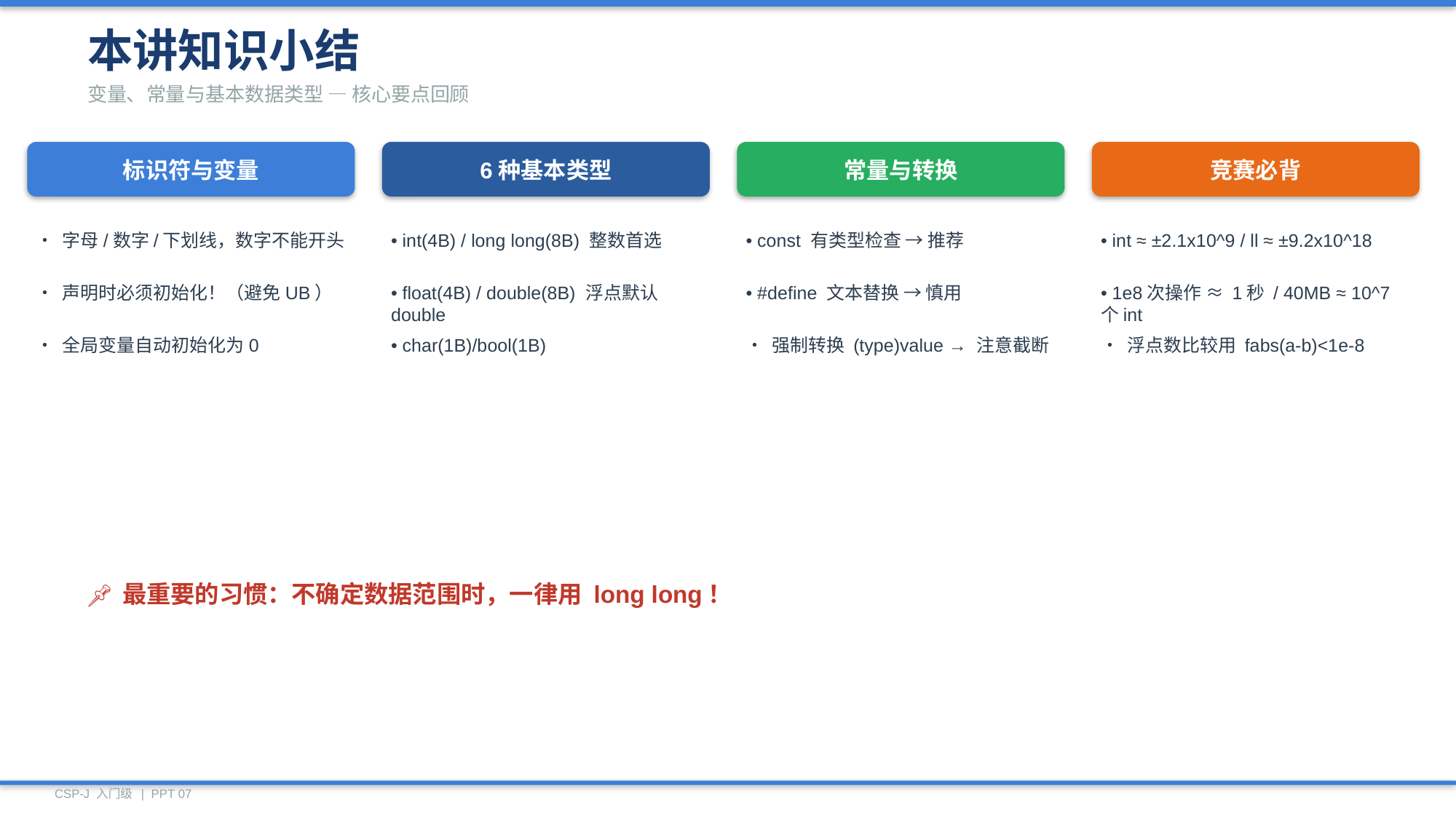

本讲知识小结
变量、常量与基本数据类型 — 核心要点回顾
标识符与变量
6种基本类型
常量与转换
竞赛必背
• 字母/数字/下划线，数字不能开头
• int(4B) / long long(8B) 整数首选
• const 有类型检查 → 推荐
• int ≈ ±2.1x10^9 / ll ≈ ±9.2x10^18
• 声明时必须初始化！（避免UB）
• float(4B) / double(8B) 浮点默认double
• #define 文本替换 → 慎用
• 1e8次操作 ≈ 1秒 / 40MB ≈ 10^7个int
• 全局变量自动初始化为0
• char(1B)/bool(1B)
• 强制转换 (type)value → 注意截断
• 浮点数比较用 fabs(a-b)<1e-8
📌 最重要的习惯：不确定数据范围时，一律用 long long！

CSP-J 入门级  |  PPT 07